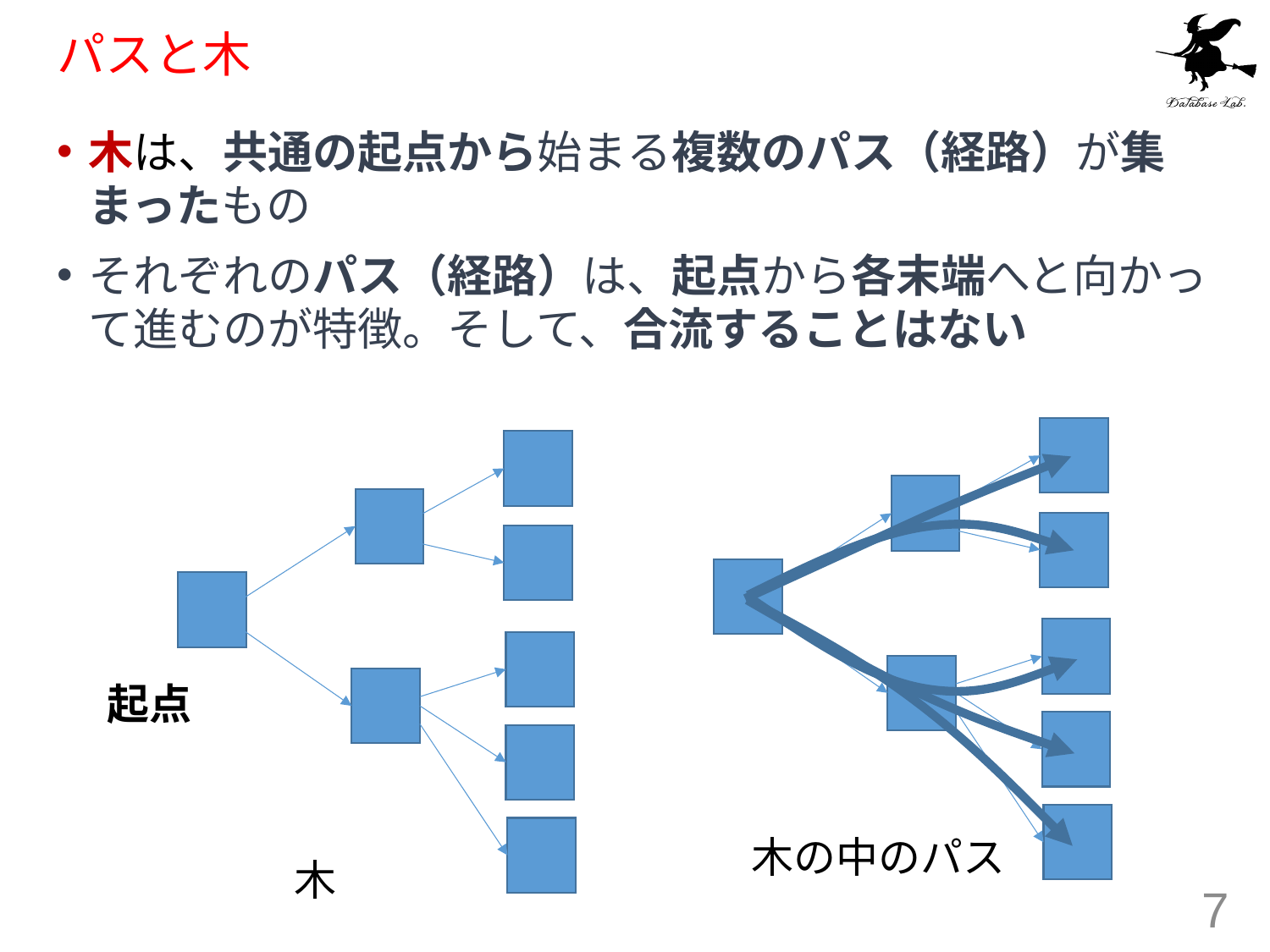

# パスと木
木は、共通の起点から始まる複数のパス（経路）が集まったもの
それぞれのパス（経路）は、起点から各末端へと向かって進むのが特徴。そして、合流することはない

起点

木の中のパス
木
7